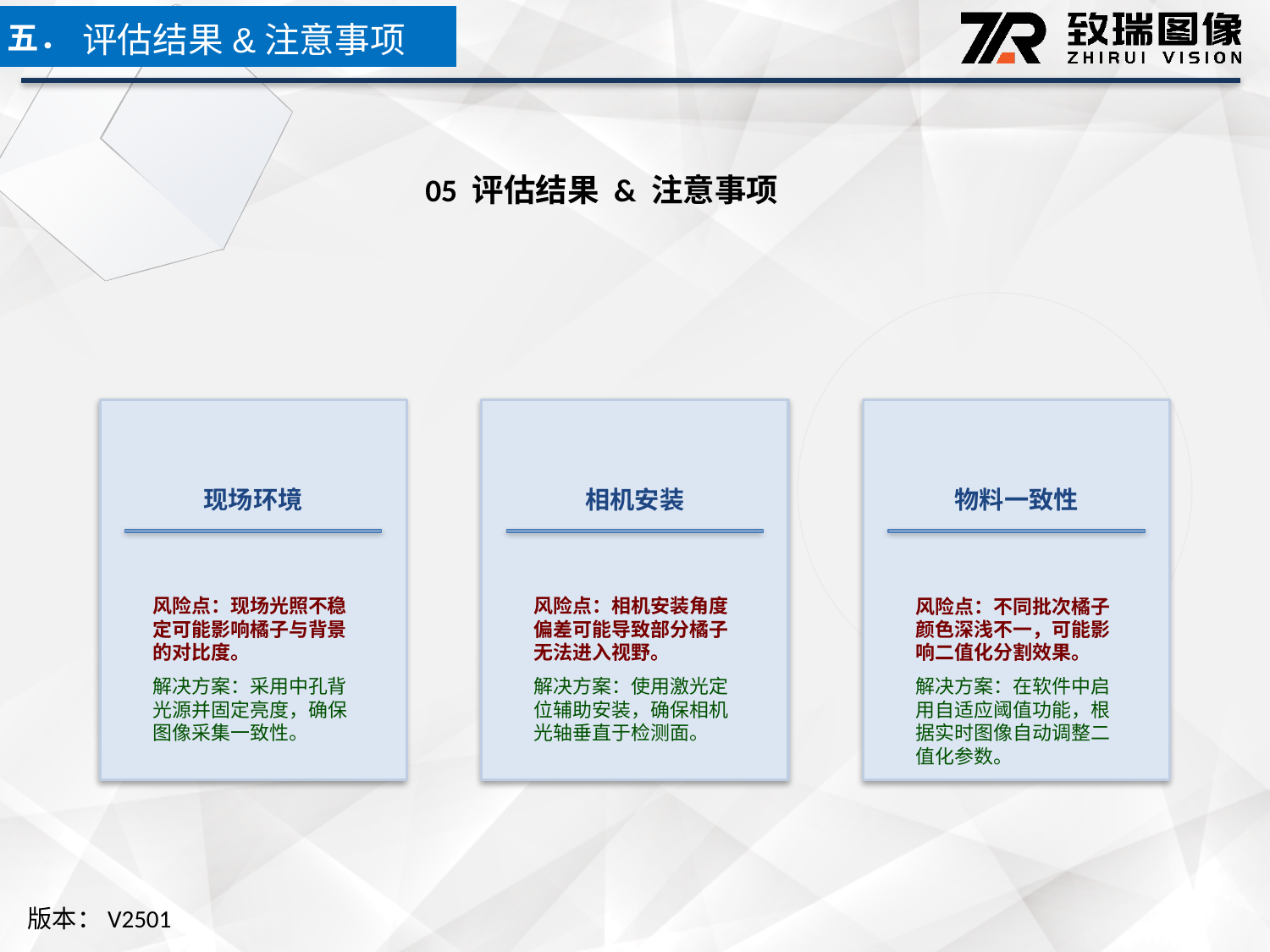

五．
评估结果&注意事项

05 评估结果 & 注意事项

现场环境

相机安装

物料一致性

风险点：现场光照不稳定可能影响橘子与背景的对比度。
解决方案：采用中孔背光源并固定亮度，确保图像采集一致性。

风险点：相机安装角度偏差可能导致部分橘子无法进入视野。
解决方案：使用激光定位辅助安装，确保相机光轴垂直于检测面。

风险点：不同批次橘子颜色深浅不一，可能影响二值化分割效果。
解决方案：在软件中启用自适应阈值功能，根据实时图像自动调整二值化参数。